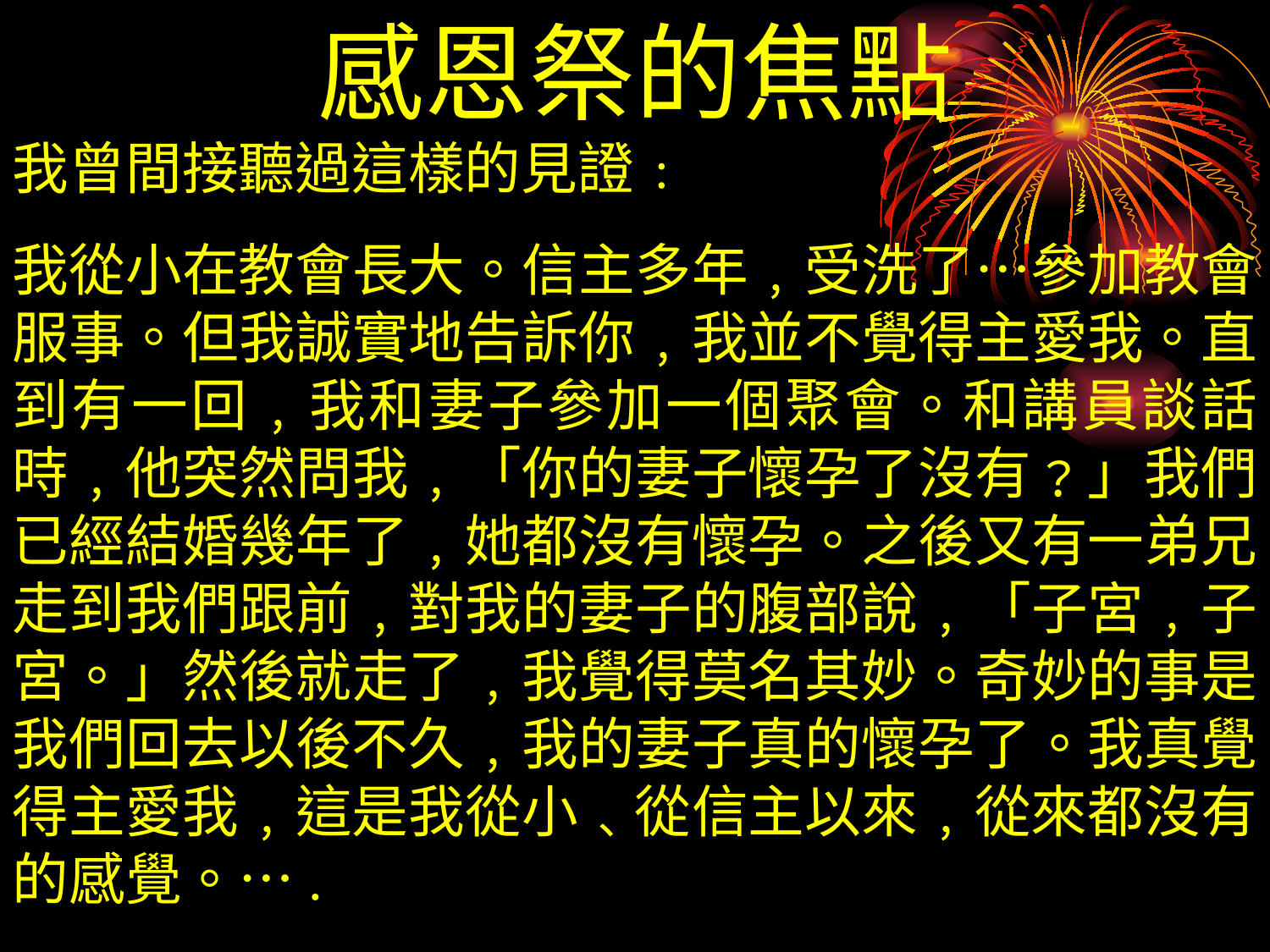

感恩祭的焦點
我曾間接聽過這樣的見證﹕

我從小在教會長大。信主多年﹐受洗了…參加教會服事。但我誠實地告訴你﹐我並不覺得主愛我。直到有一回﹐我和妻子參加一個聚會。和講員談話時﹐他突然問我﹐「你的妻子懷孕了沒有﹖」我們已經結婚幾年了﹐她都沒有懷孕。之後又有一弟兄走到我們跟前﹐對我的妻子的腹部說﹐「子宮﹐子宮。」然後就走了﹐我覺得莫名其妙。奇妙的事是我們回去以後不久﹐我的妻子真的懷孕了。我真覺得主愛我﹐這是我從小﹑從信主以來﹐從來都沒有的感覺。….